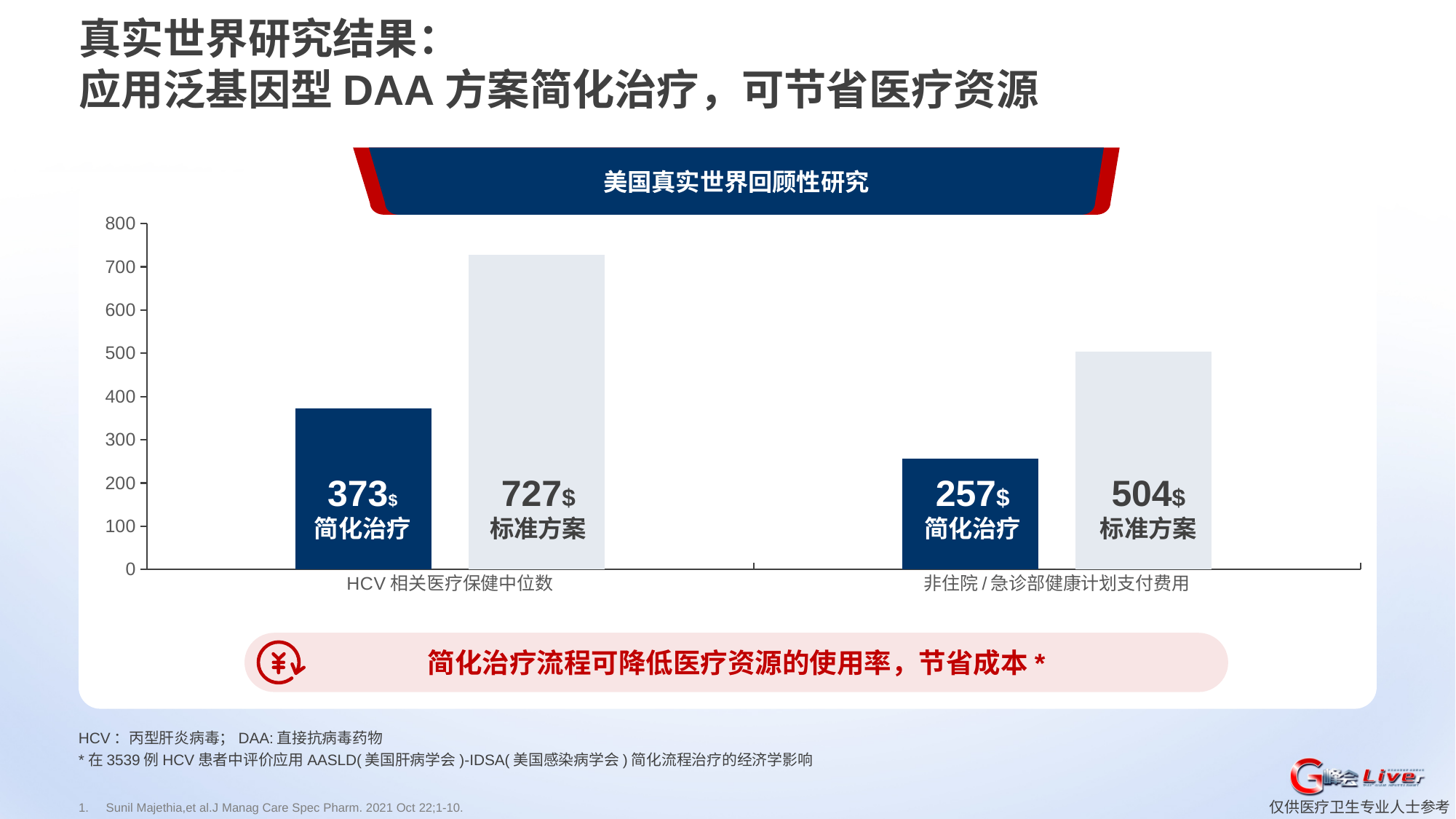

真实世界研究结果：
应用泛基因型DAA方案简化治疗，可节省医疗资源

美国真实世界回顾性研究

### Chart

| Category | 简化治疗 | 原方案 |
|---|---|---|
| HCV相关医疗保健中位数 | 373.0 | 727.0 |
| 非住院/急诊部健康计划支付费用 | 257.0 | 504.0 |
373$
简化治疗
727$
标准方案
257$
简化治疗
504$
标准方案

简化治疗流程可降低医疗资源的使用率，节省成本*
HCV：丙型肝炎病毒；DAA:直接抗病毒药物
*在3539例HCV患者中评价应用AASLD(美国肝病学会)-IDSA(美国感染病学会)简化流程治疗的经济学影响
Sunil Majethia,et al.J Manag Care Spec Pharm. 2021 Oct 22;1-10.